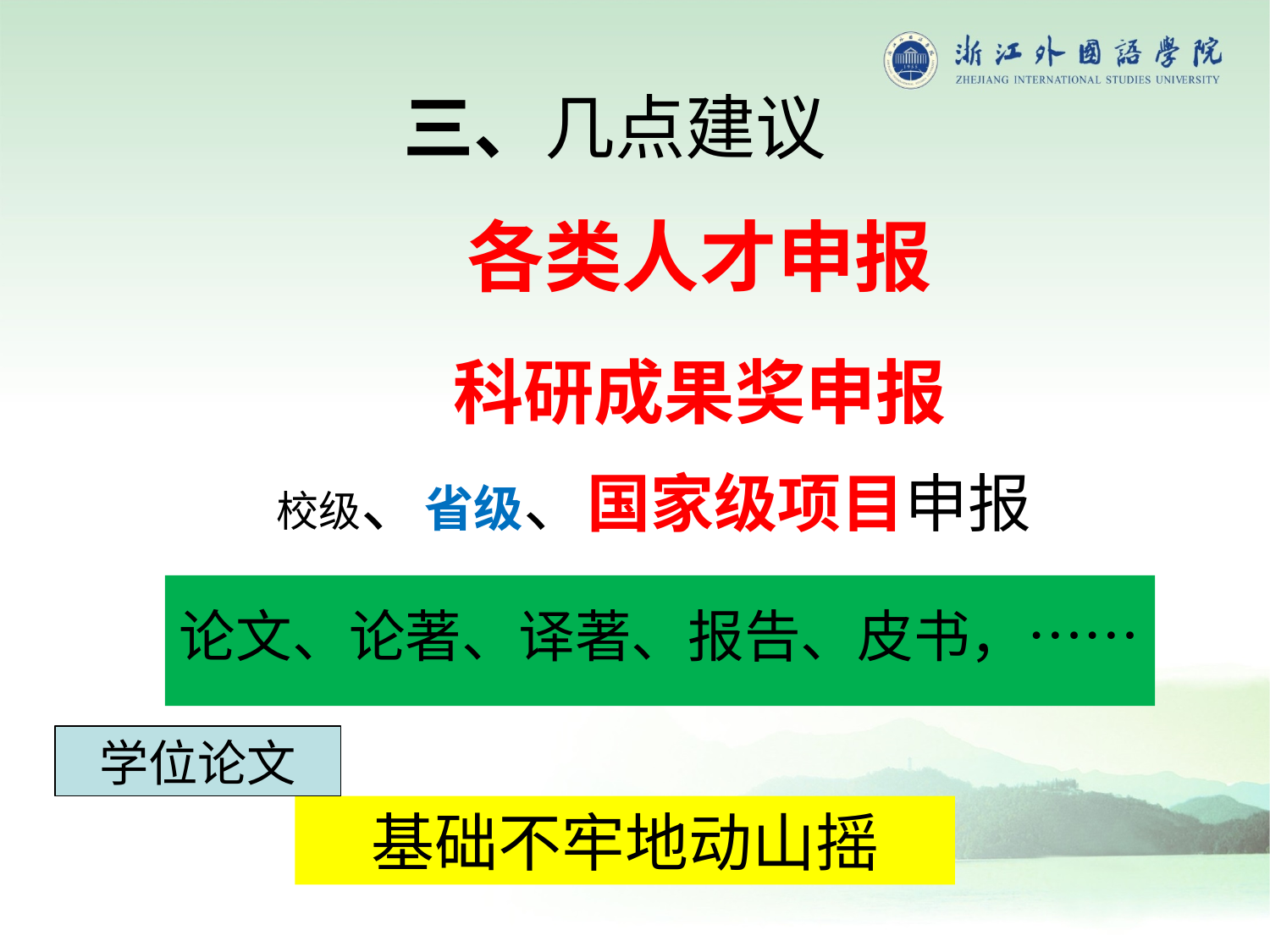

三、几点建议
各类人才申报
科研成果奖申报
校级、省级、国家级项目申报
论文、论著、译著、报告、皮书，……

学位论文
基础不牢地动山摇